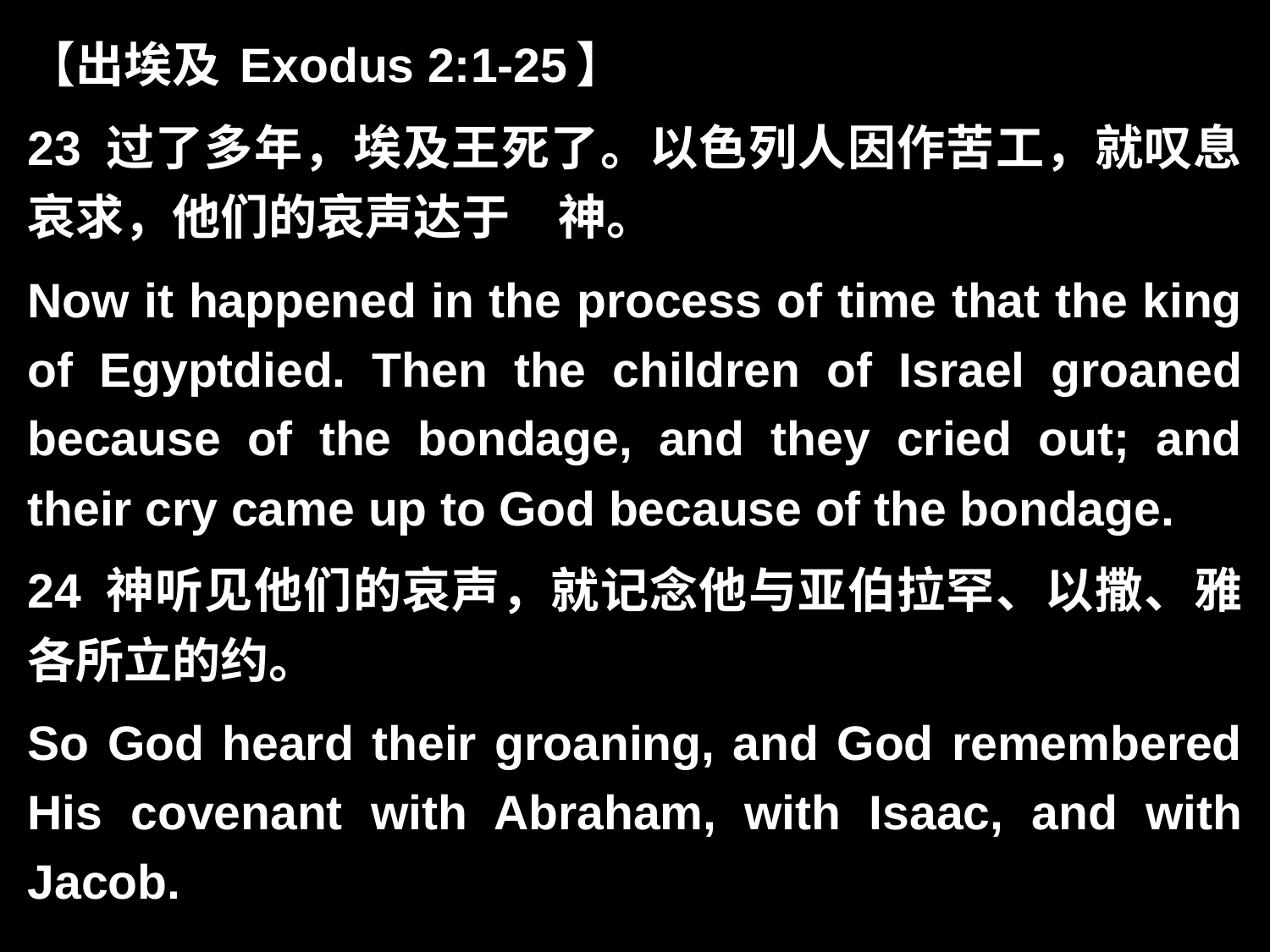

【出埃及 Exodus 2:1-25】
23 过了多年，埃及王死了。以色列人因作苦工，就叹息哀求，他们的哀声达于　神。
Now it happened in the process of time that the king of Egyptdied. Then the children of Israel groaned because of the bondage, and they cried out; and their cry came up to God because of the bondage.
24 神听见他们的哀声，就记念他与亚伯拉罕、以撒、雅各所立的约。
So God heard their groaning, and God remembered His covenant with Abraham, with Isaac, and with Jacob.